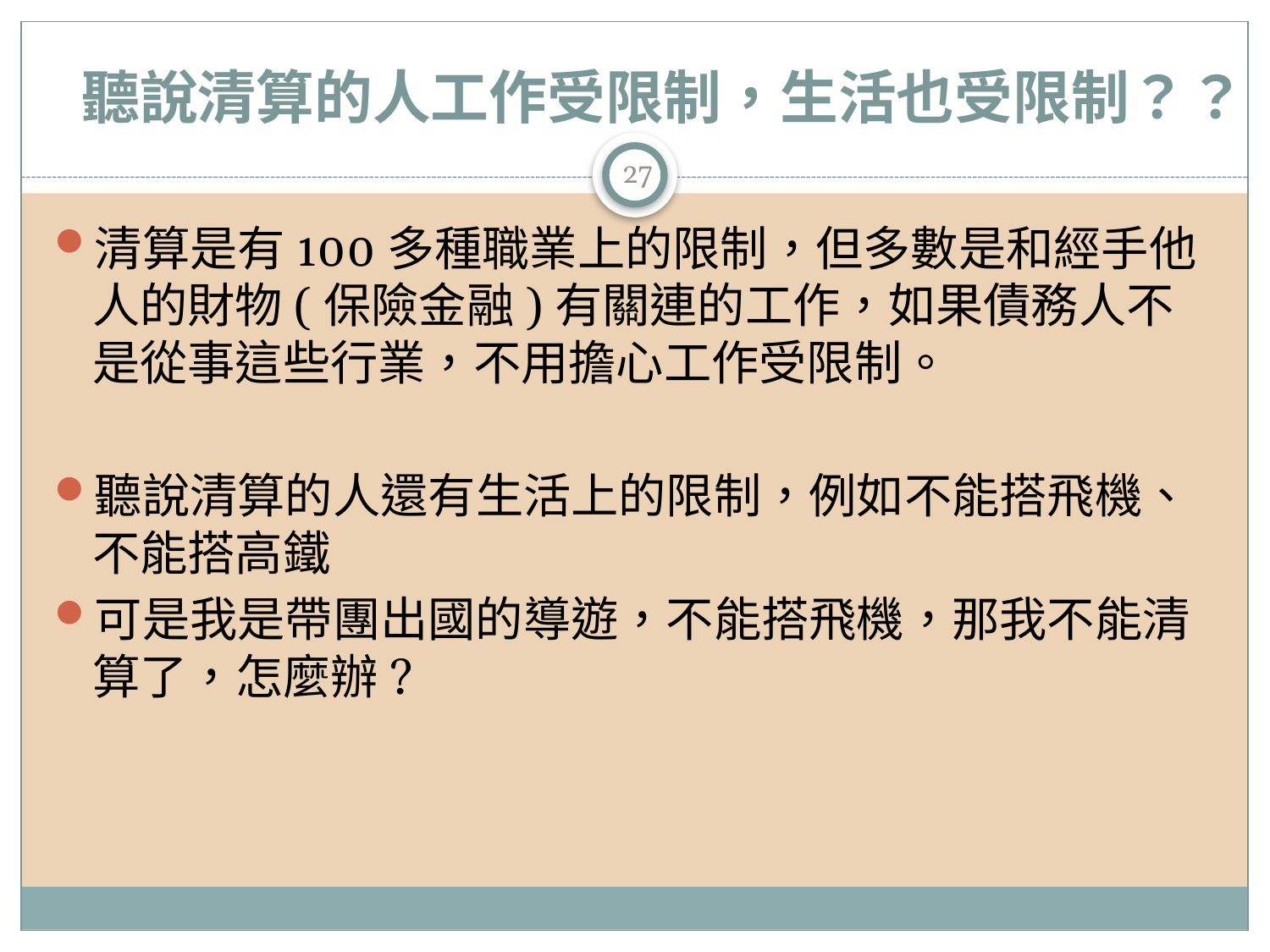

# 聽說清算的人工作受限制，生活也受限制？？
27
清算是有100多種職業上的限制，但多數是和經手他人的財物(保險金融)有關連的工作，如果債務人不是從事這些行業，不用擔心工作受限制。

聽說清算的人還有生活上的限制，例如不能搭飛機、不能搭高鐵
可是我是帶團出國的導遊，不能搭飛機，那我不能清算了，怎麼辦?